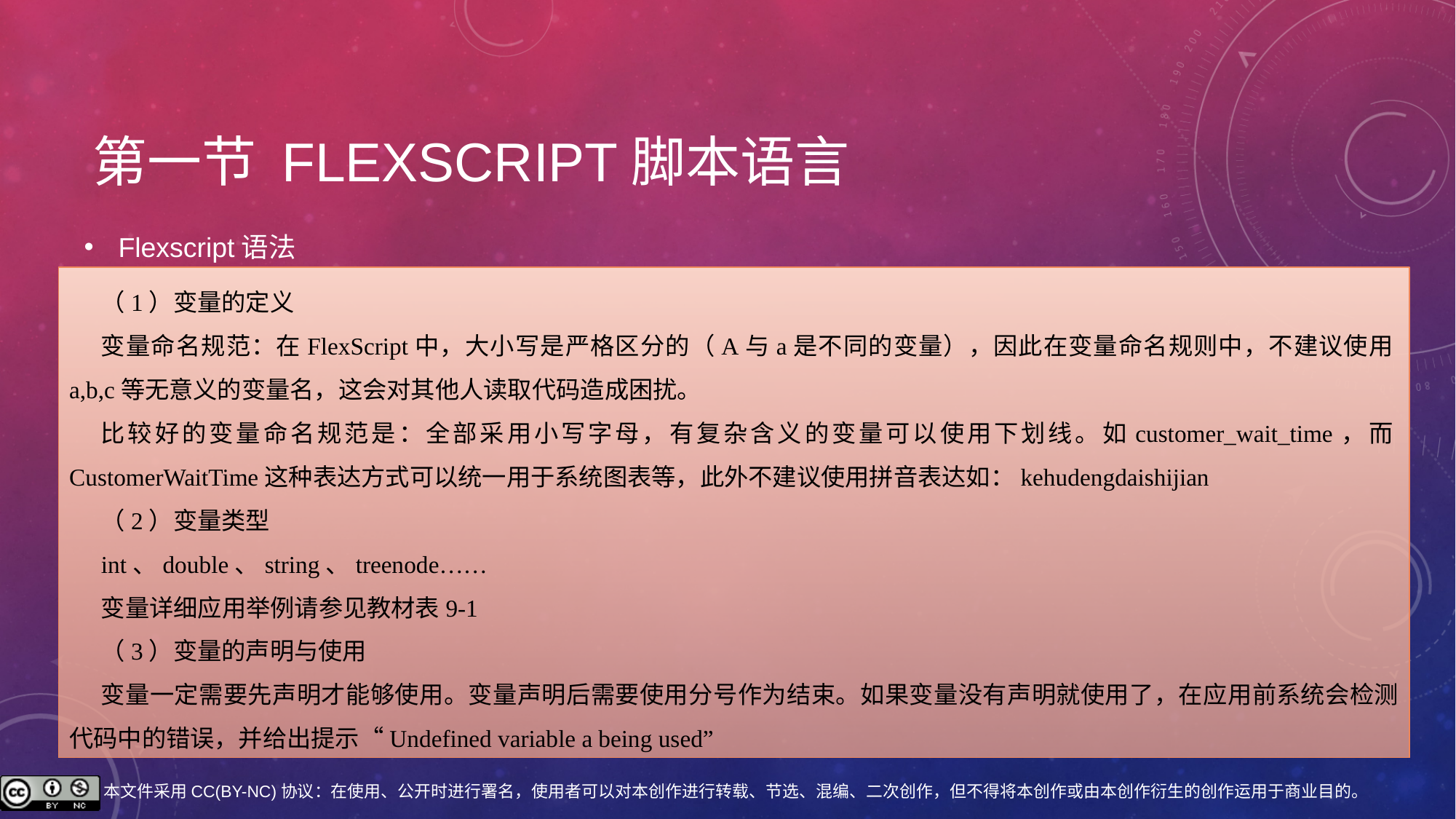

# 第一节 Flexscript脚本语言
Flexscript语法
（1）变量的定义
变量命名规范：在FlexScript中，大小写是严格区分的（A与a是不同的变量），因此在变量命名规则中，不建议使用a,b,c等无意义的变量名，这会对其他人读取代码造成困扰。
比较好的变量命名规范是：全部采用小写字母，有复杂含义的变量可以使用下划线。如customer_wait_time，而CustomerWaitTime这种表达方式可以统一用于系统图表等，此外不建议使用拼音表达如：kehudengdaishijian
（2）变量类型
int、double、string、treenode……
变量详细应用举例请参见教材表9-1
（3）变量的声明与使用
变量一定需要先声明才能够使用。变量声明后需要使用分号作为结束。如果变量没有声明就使用了，在应用前系统会检测代码中的错误，并给出提示“Undefined variable a being used”